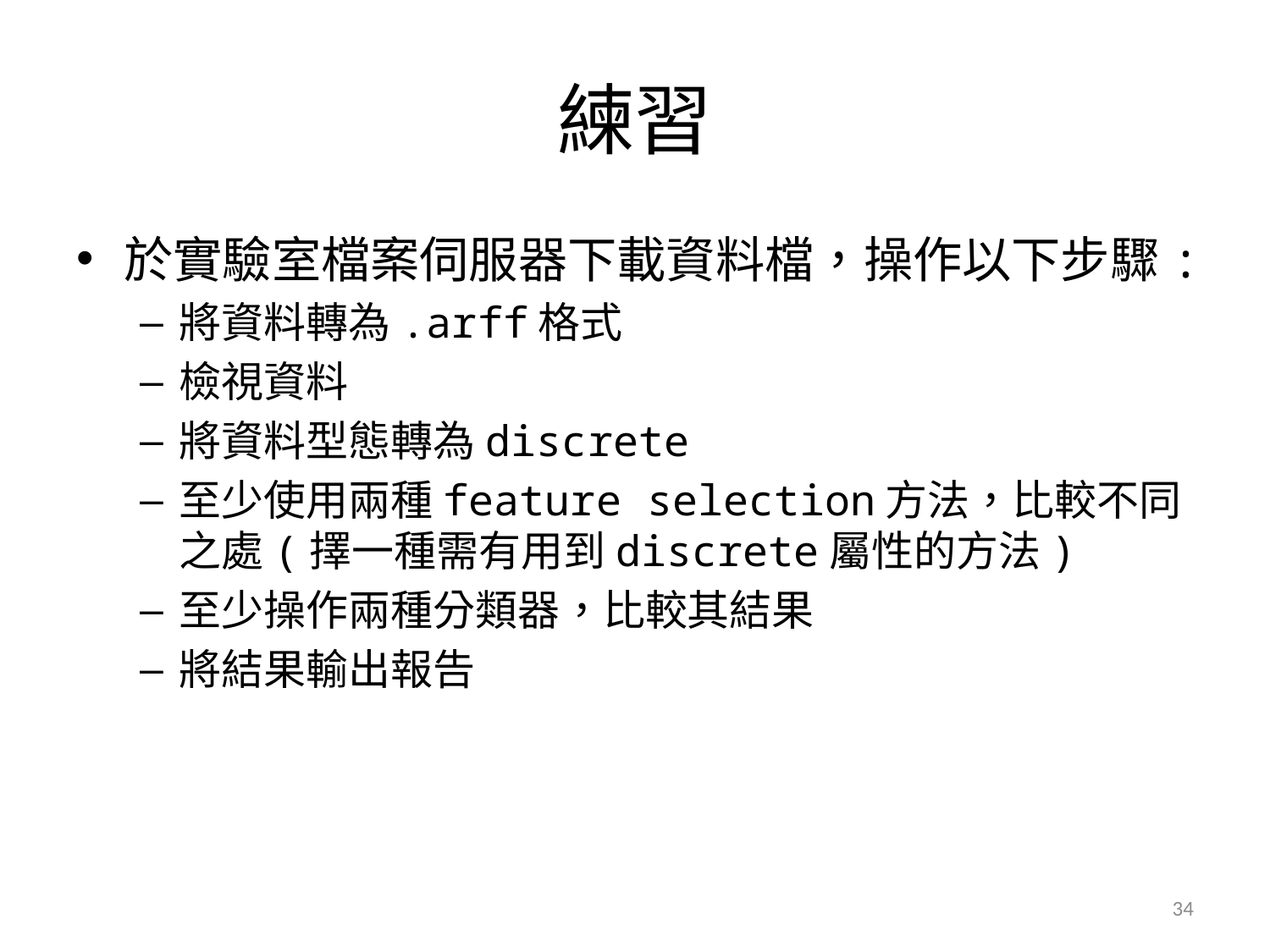

# 練習
於實驗室檔案伺服器下載資料檔，操作以下步驟:
將資料轉為.arff格式
檢視資料
將資料型態轉為discrete
至少使用兩種feature selection方法，比較不同之處(擇一種需有用到discrete屬性的方法)
至少操作兩種分類器，比較其結果
將結果輸出報告
34